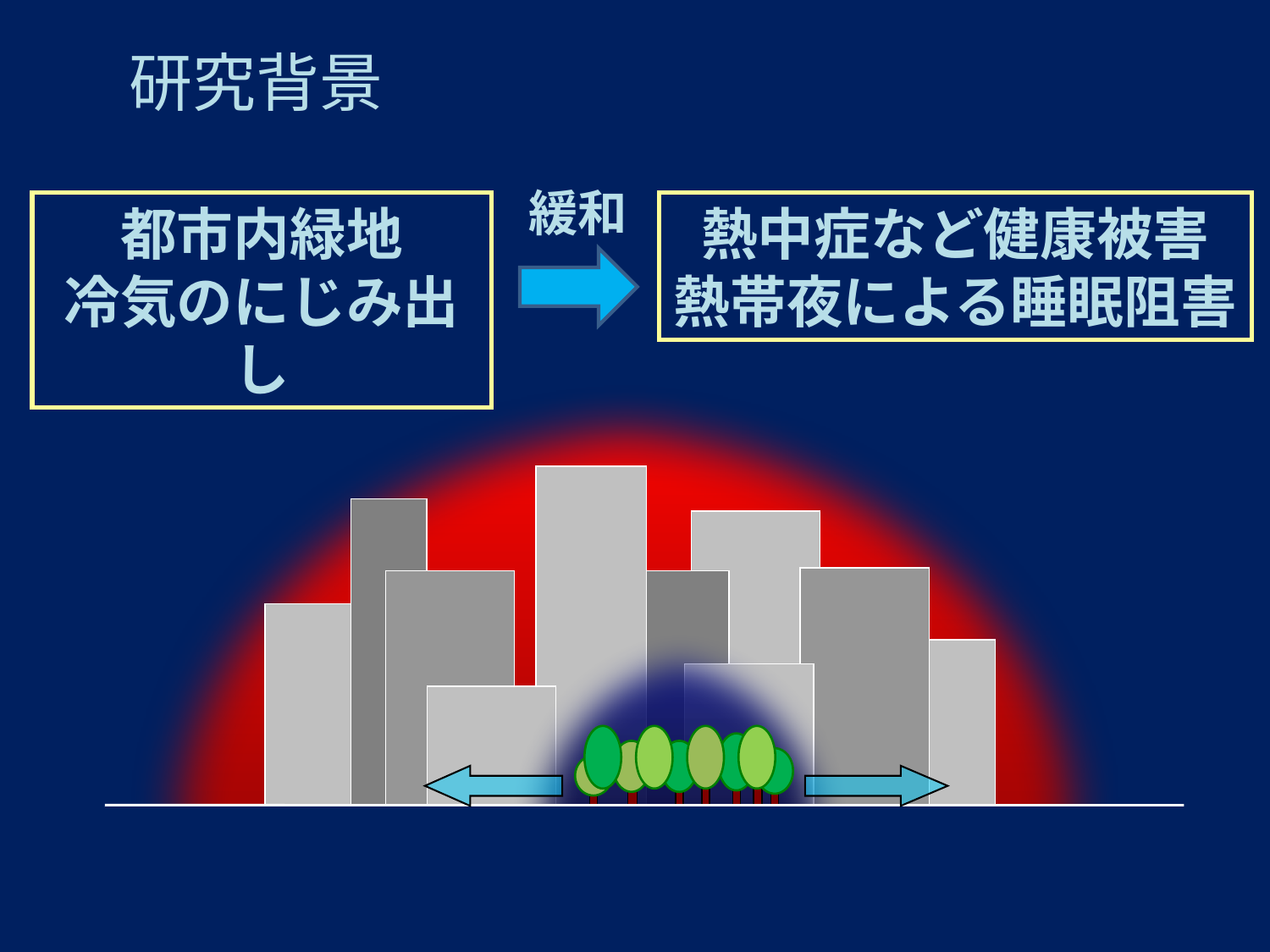

研究背景
緩和
都市内緑地
冷気のにじみ出し
熱中症など健康被害
熱帯夜による睡眠阻害